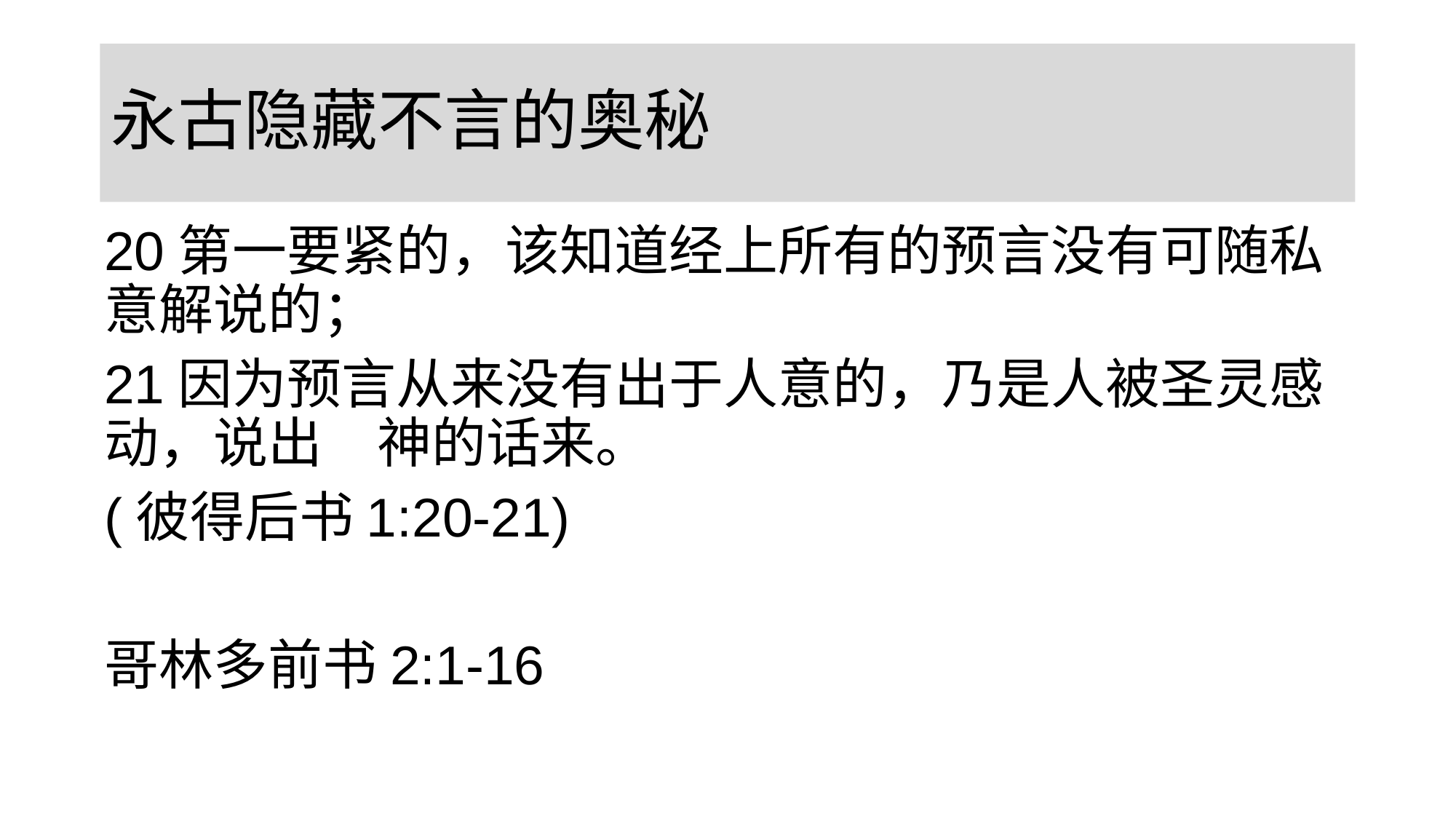

# 永古隐藏不言的奥秘
20第一要紧的，该知道经上所有的预言没有可随私意解说的；
21因为预言从来没有出于人意的，乃是人被圣灵感动，说出　神的话来。
(彼得后书1:20-21)

哥林多前书2:1-16